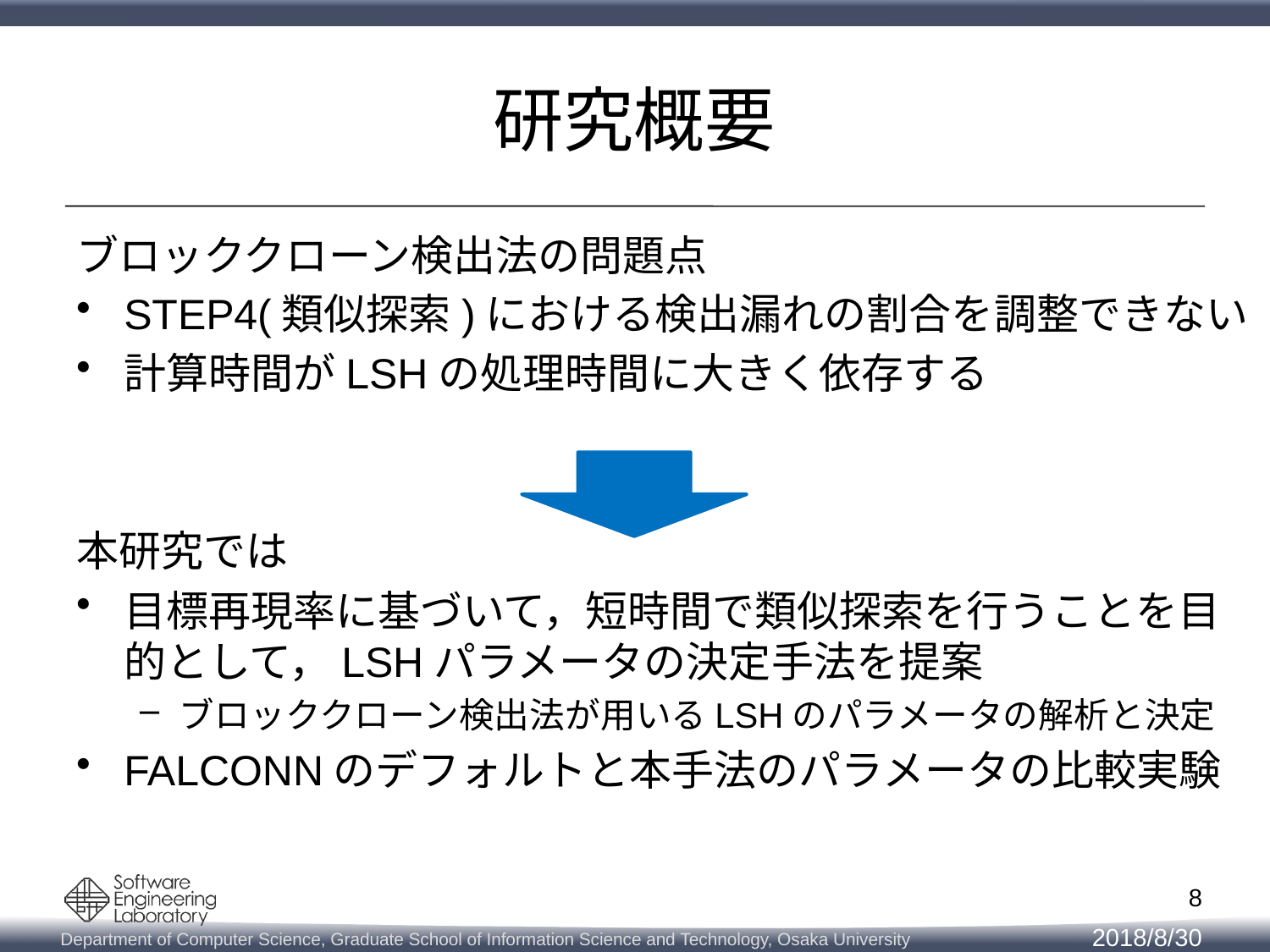

# 研究概要
ブロッククローン検出法の問題点
STEP4(類似探索)における検出漏れの割合を調整できない
計算時間がLSHの処理時間に大きく依存する

本研究では
目標再現率に基づいて，短時間で類似探索を行うことを目的として，LSHパラメータの決定手法を提案
ブロッククローン検出法が用いるLSHのパラメータの解析と決定
FALCONNのデフォルトと本手法のパラメータの比較実験

8
2018/8/30